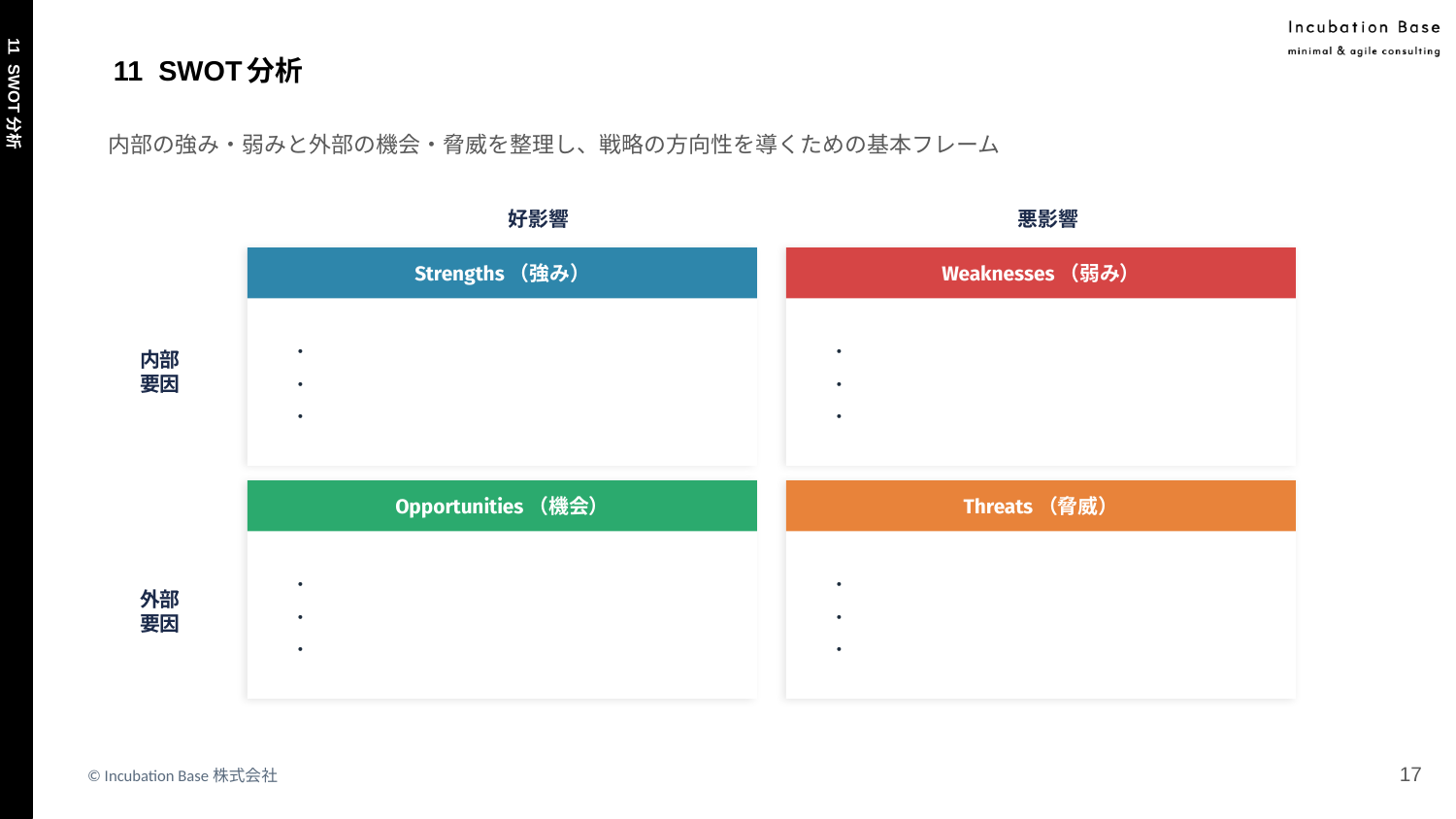

# 11  SWOT分析
内部の強み・弱みと外部の機会・脅威を整理し、戦略の方向性を導くための基本フレーム
好影響
悪影響

Strengths（強み）

Weaknesses（弱み）
内部
要因
・
・
・
・
・
・
11  SWOT分析

Opportunities（機会）

Threats（脅威）
外部
要因
・
・
・
・
・
・
17
© Incubation Base株式会社